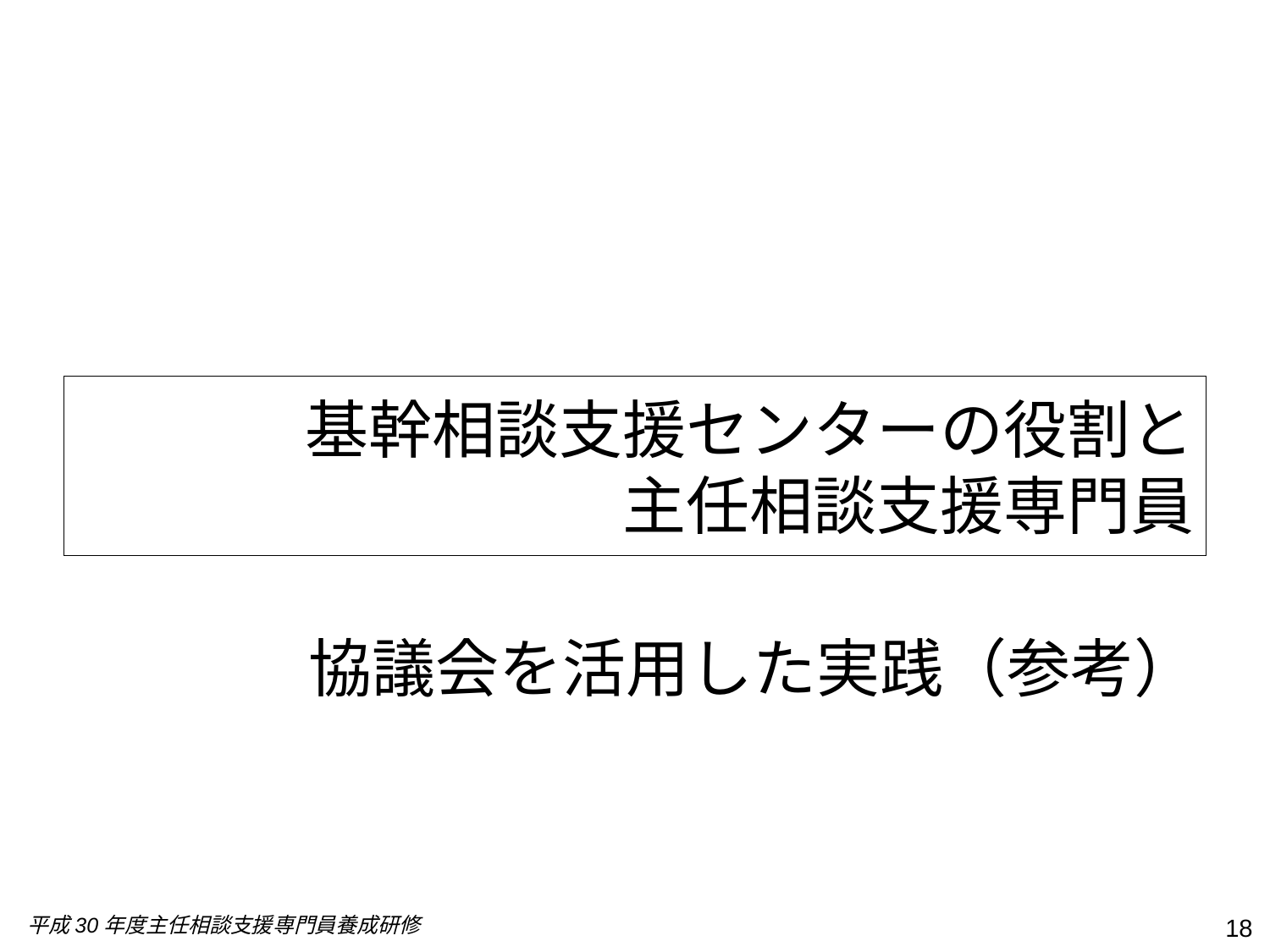

# 基幹相談支援センターの役割と 主任相談支援専門員
協議会を活用した実践（参考）
平成30年度主任相談支援専門員養成研修
18